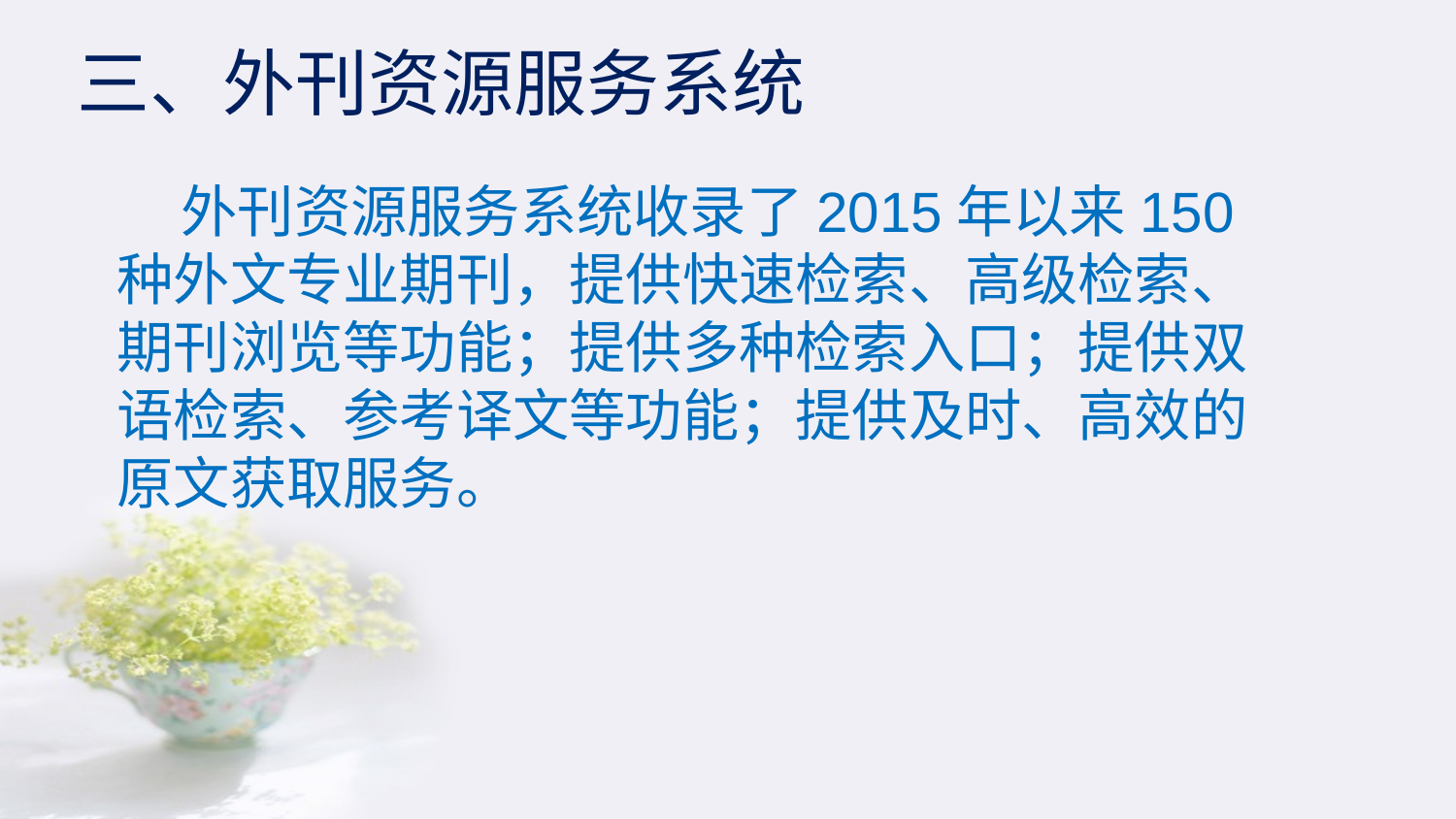

三、外刊资源服务系统
    外刊资源服务系统收录了2015年以来150种外文专业期刊，提供快速检索、高级检索、期刊浏览等功能；提供多种检索入口；提供双语检索、参考译文等功能；提供及时、高效的原文获取服务。